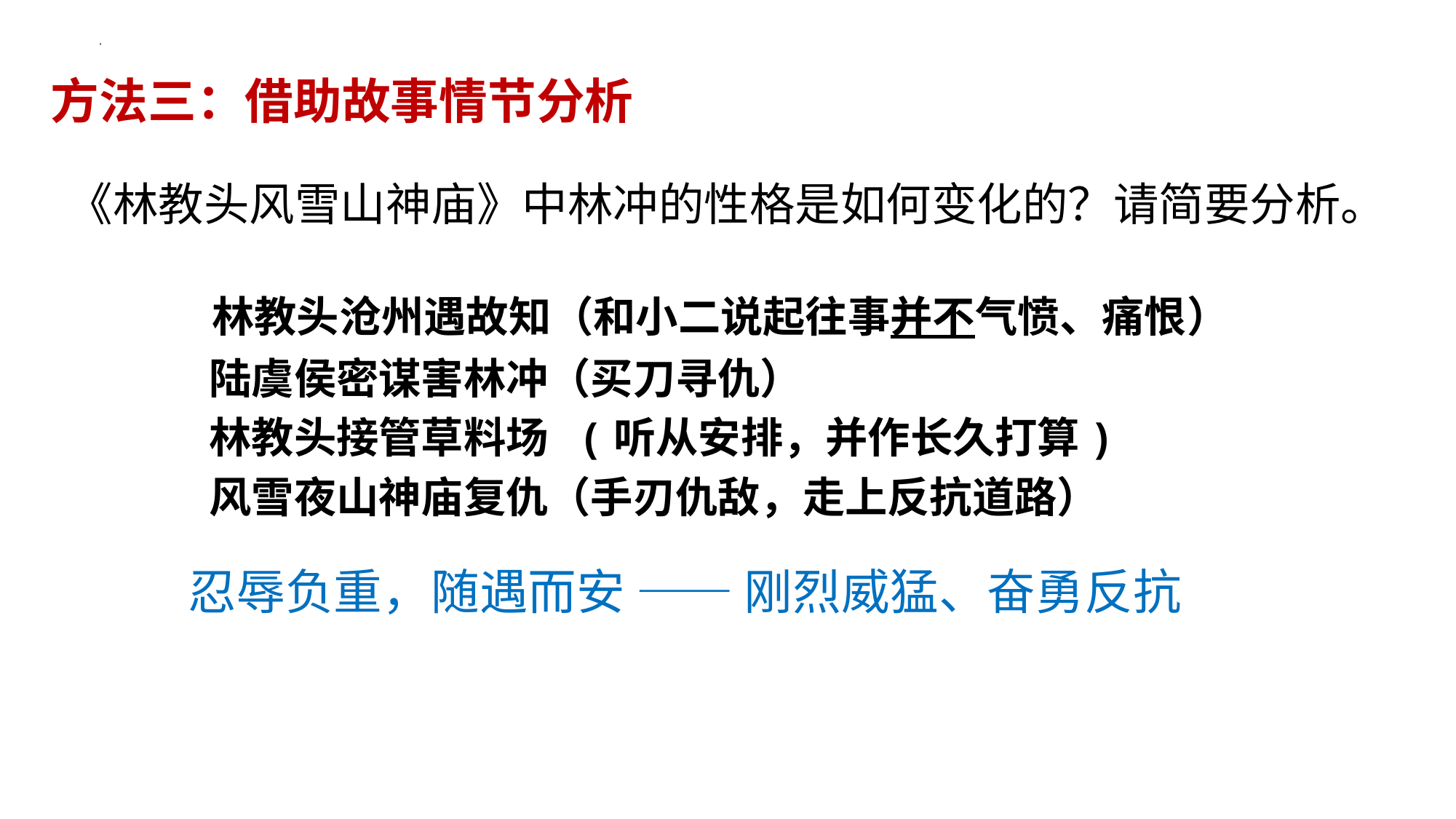

方法三：借助故事情节分析
 《林教头风雪山神庙》中林冲的性格是如何变化的？请简要分析。
  林教头沧州遇故知（和小二说起往事并不气愤、痛恨）
  陆虞侯密谋害林冲（买刀寻仇）
  林教头接管草料场  (听从安排，并作长久打算)
  风雪夜山神庙复仇（手刃仇敌，走上反抗道路）
忍辱负重，随遇而安 —— 刚烈威猛、奋勇反抗